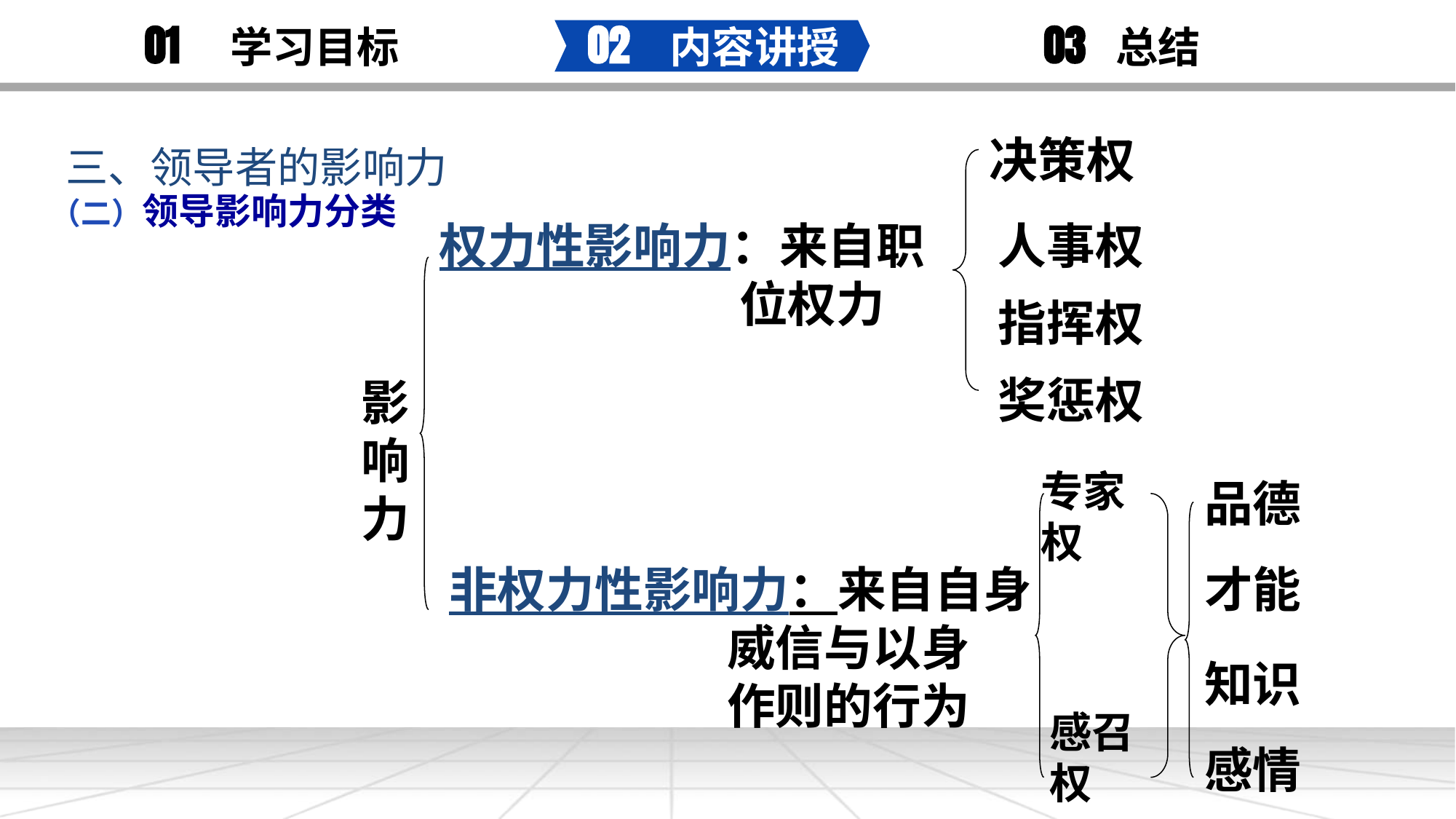

02   内容讲授
03  总结
01    学习目标

决策权
三、领导者的影响力

（二）领导影响力分类
权力性影响力：来自职
                          位权力
人事权

指挥权
奖惩权
影响力
专家权
品德

非权力性影响力：来自自身
                        威信与以身
                        作则的行为
才能
知识
感召权
感情